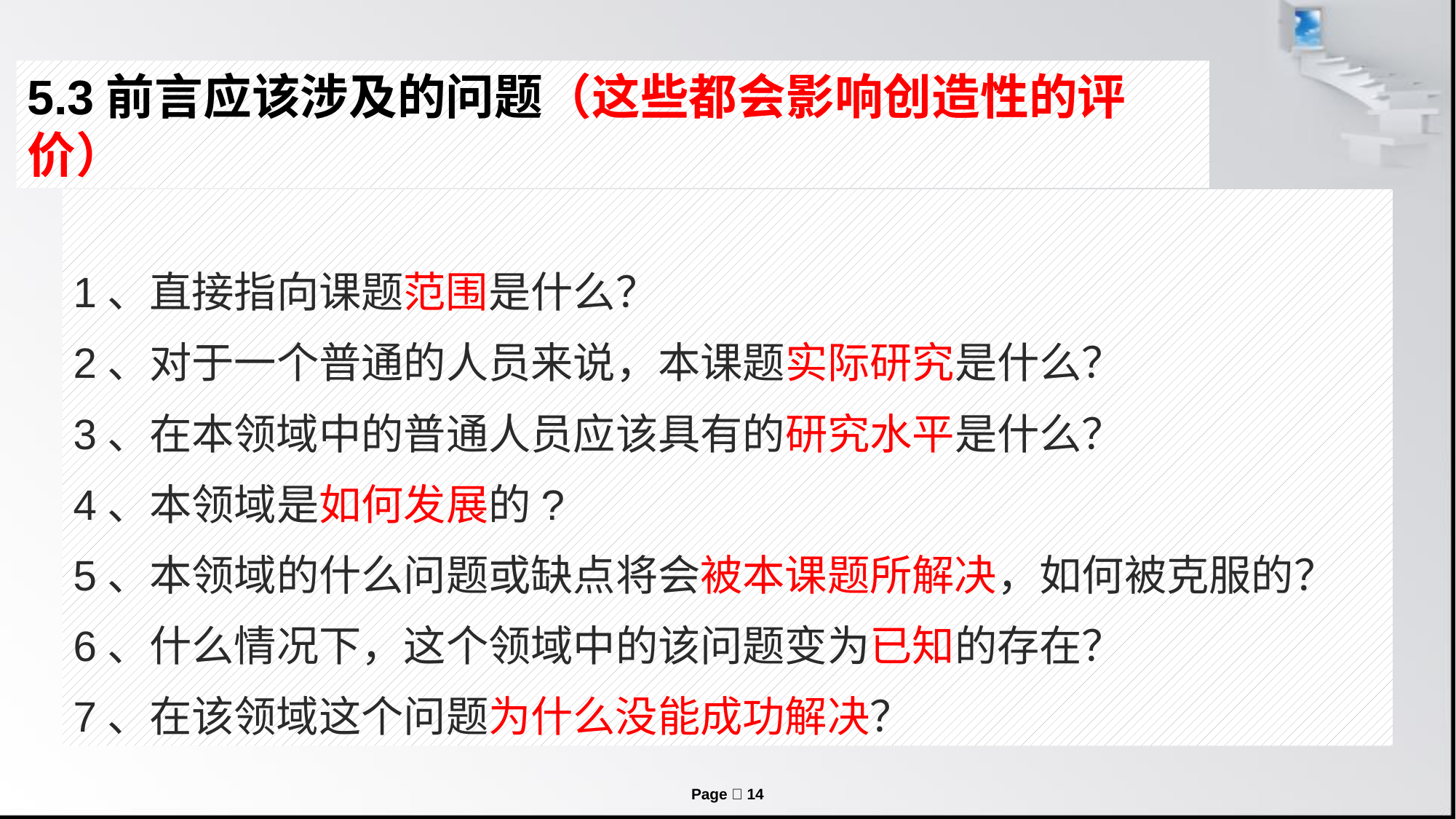

5.3前言应该涉及的问题（这些都会影响创造性的评价）

1、直接指向课题范围是什么？
2、对于一个普通的人员来说，本课题实际研究是什么？
3、在本领域中的普通人员应该具有的研究水平是什么？
4、本领域是如何发展的?5、本领域的什么问题或缺点将会被本课题所解决，如何被克服的？
6、什么情况下，这个领域中的该问题变为已知的存在？
7、在该领域这个问题为什么没能成功解决？